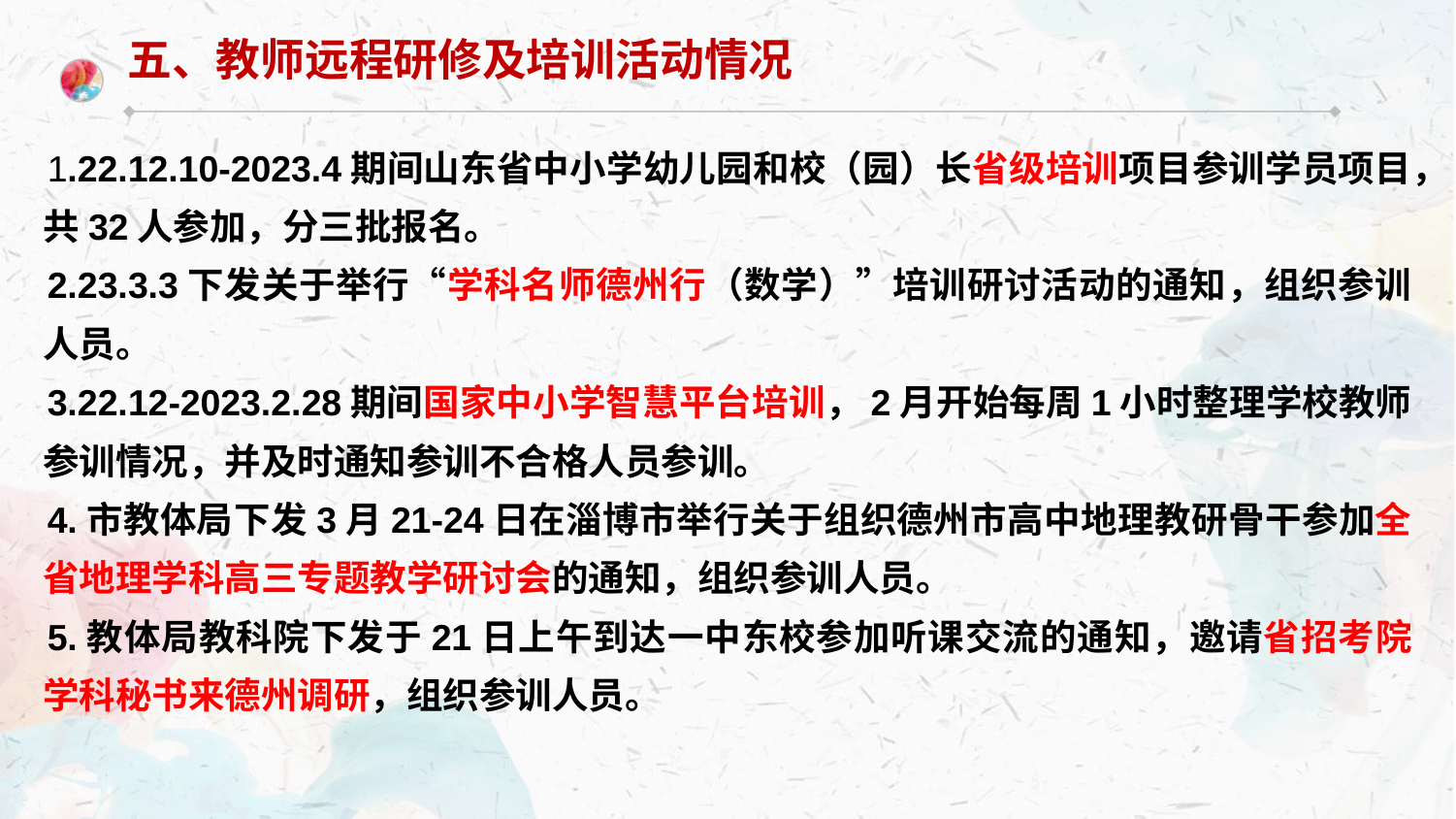

五、教师远程研修及培训活动情况

1.22.12.10-2023.4期间山东省中小学幼儿园和校（园）长省级培训项目参训学员项目，共32人参加，分三批报名。
2.23.3.3下发关于举行“学科名师德州行（数学）”培训研讨活动的通知，组织参训人员。
3.22.12-2023.2.28期间国家中小学智慧平台培训，2月开始每周1小时整理学校教师参训情况，并及时通知参训不合格人员参训。
4.市教体局下发3月21-24日在淄博市举行关于组织德州市高中地理教研骨干参加全省地理学科高三专题教学研讨会的通知，组织参训人员。
5.教体局教科院下发于21日上午到达一中东校参加听课交流的通知，邀请省招考院学科秘书来德州调研，组织参训人员。